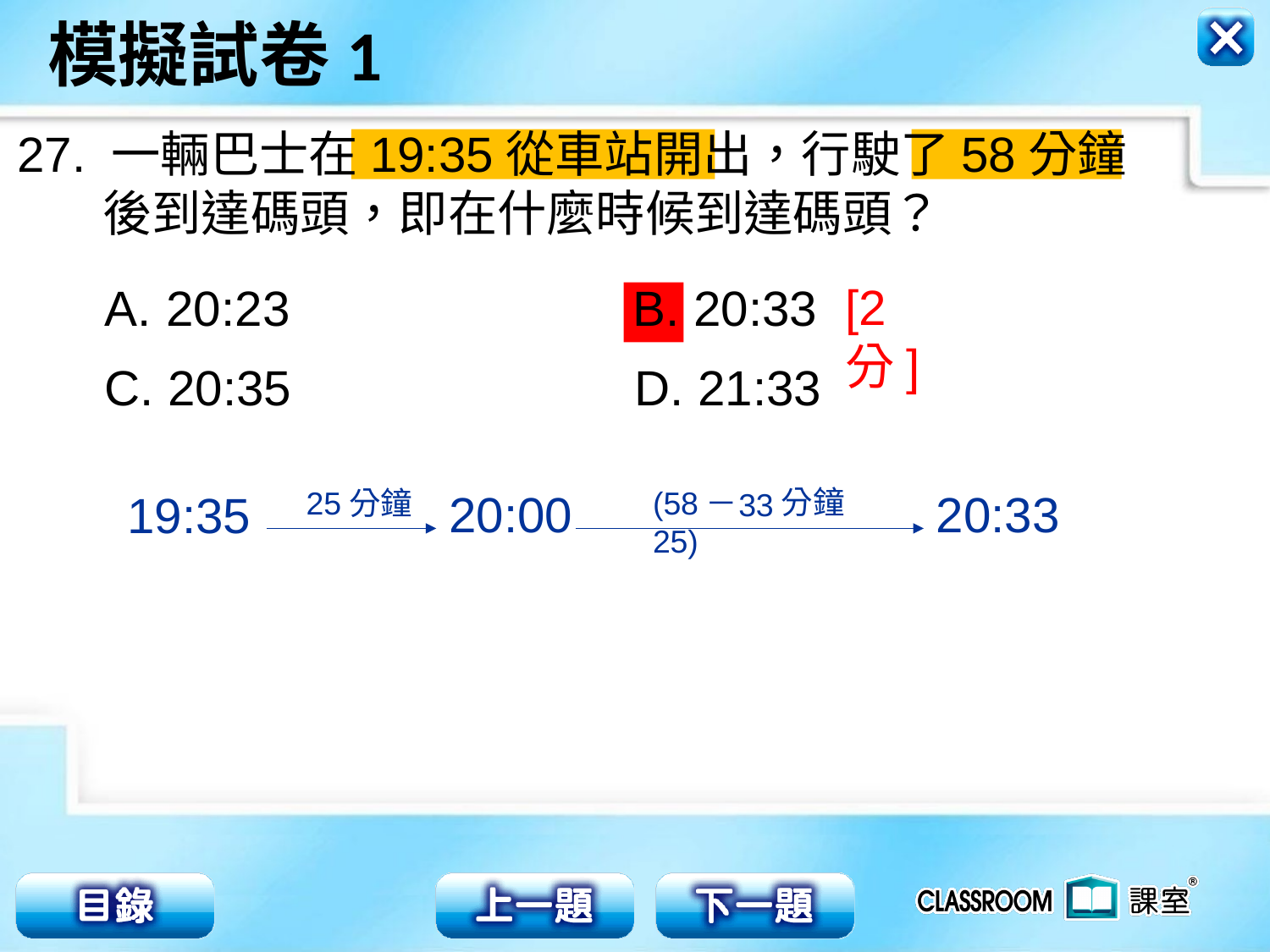

27. 一輛巴士在19:35從車站開出，行駛了58分鐘後到達碼頭，即在什麼時候到達碼頭？

[2分]
 20:23                         B. 20:33
C. 20:35                         D. 21:33

分鐘
25分鐘
20:00
20:33
(58－25)
19:35
33